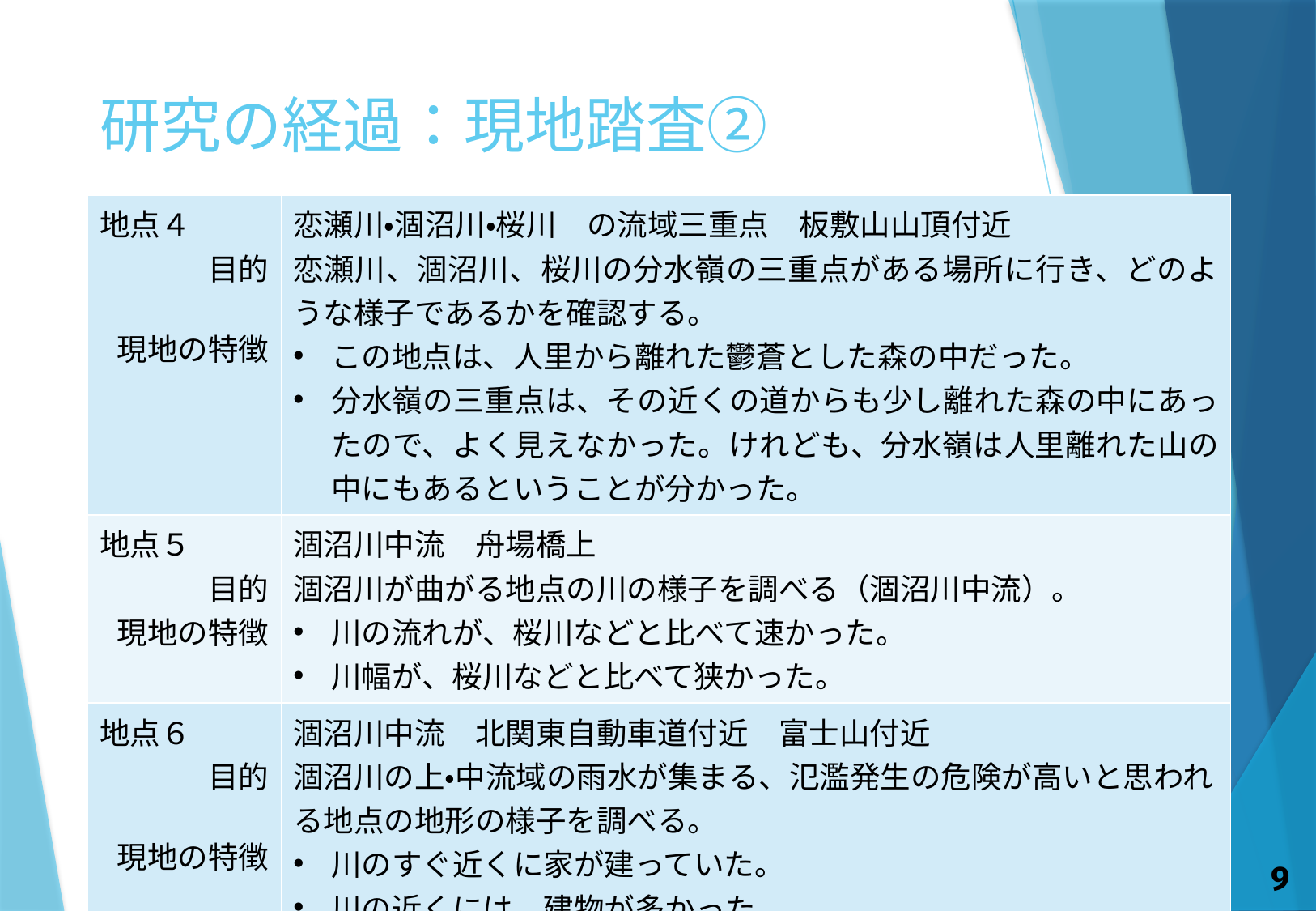

# 研究の経過：現地踏査②
| 地点４ 目的 現地の特徴 | 恋瀬川・涸沼川・桜川　の流域三重点　板敷山山頂付近 恋瀬川、涸沼川、桜川の分水嶺の三重点がある場所に行き、どのような様子であるかを確認する。 この地点は、人里から離れた鬱蒼とした森の中だった。 分水嶺の三重点は、その近くの道からも少し離れた森の中にあったので、よく見えなかった。けれども、分水嶺は人里離れた山の中にもあるということが分かった。 |
| --- | --- |
| 地点５ 目的 現地の特徴 | 涸沼川中流　舟場橋上 涸沼川が曲がる地点の川の様子を調べる（涸沼川中流）。 川の流れが、桜川などと比べて速かった。 川幅が、桜川などと比べて狭かった。 |
| 地点６ 目的 現地の特徴 | 涸沼川中流　北関東自動車道付近　富士山付近 涸沼川の上・中流域の雨水が集まる、氾濫発生の危険が高いと思われる地点の地形の様子を調べる。 川のすぐ近くに家が建っていた。 川の近くには、建物が多かった。 川岸には、水位計が設置されていた。 |
9